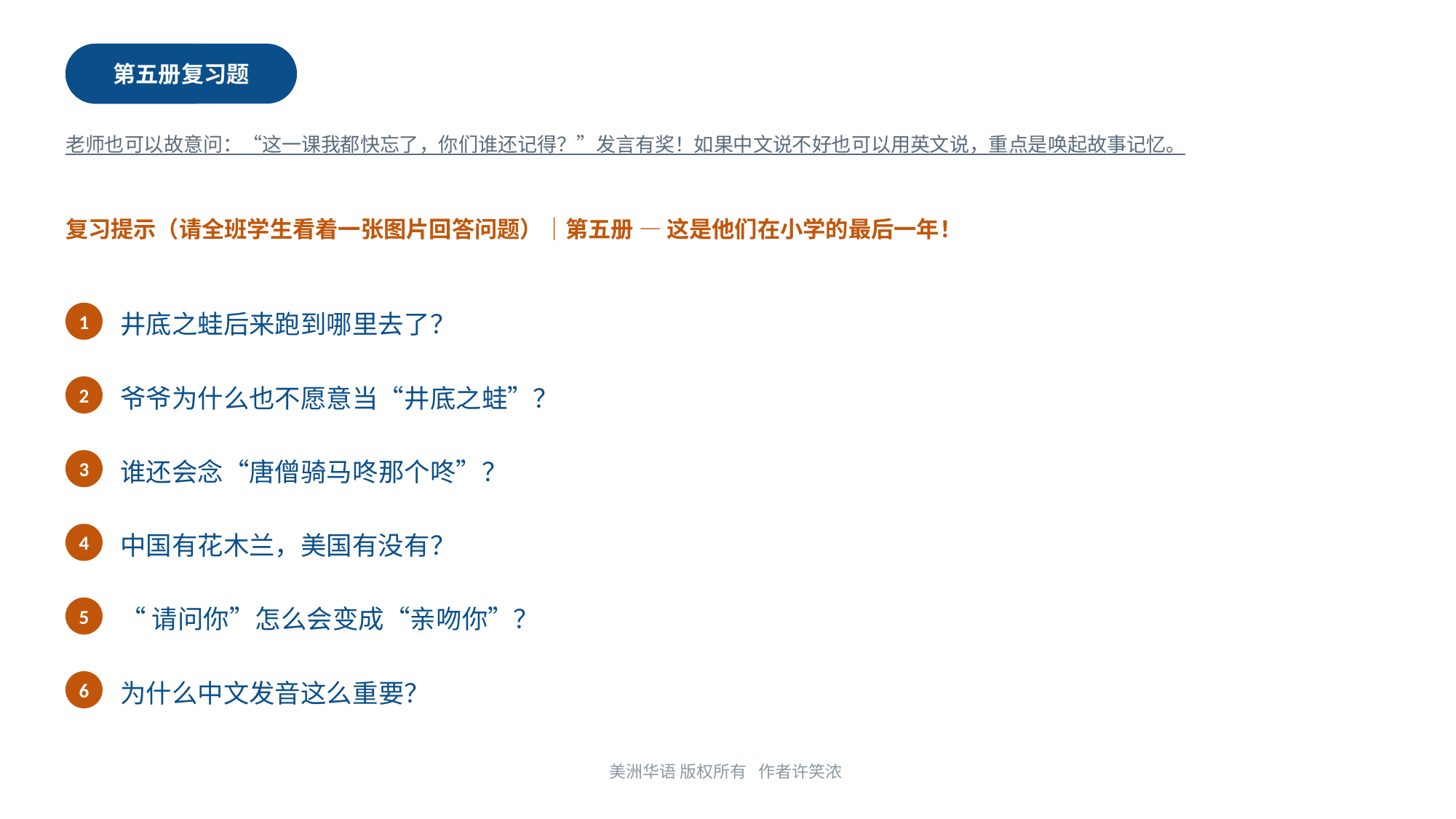

第五册复习题
第六册
老师也可以故意问：“这一课我都快忘了，你们谁还记得？”发言有奖！如果中文说不好也可以用英文说，重点是唤起故事记忆。
复习提示（请全班学生看着一张图片回答问题）｜第五册 — 这是他们在小学的最后一年！
1
井底之蛙后来跑到哪里去了？
2
爷爷为什么也不愿意当“井底之蛙”？
3
谁还会念“唐僧骑马咚那个咚”？
4
中国有花木兰，美国有没有？
5
“请问你”怎么会变成“亲吻你”？
6
为什么中文发音这么重要？
美洲华语 版权所有   作者许笑浓